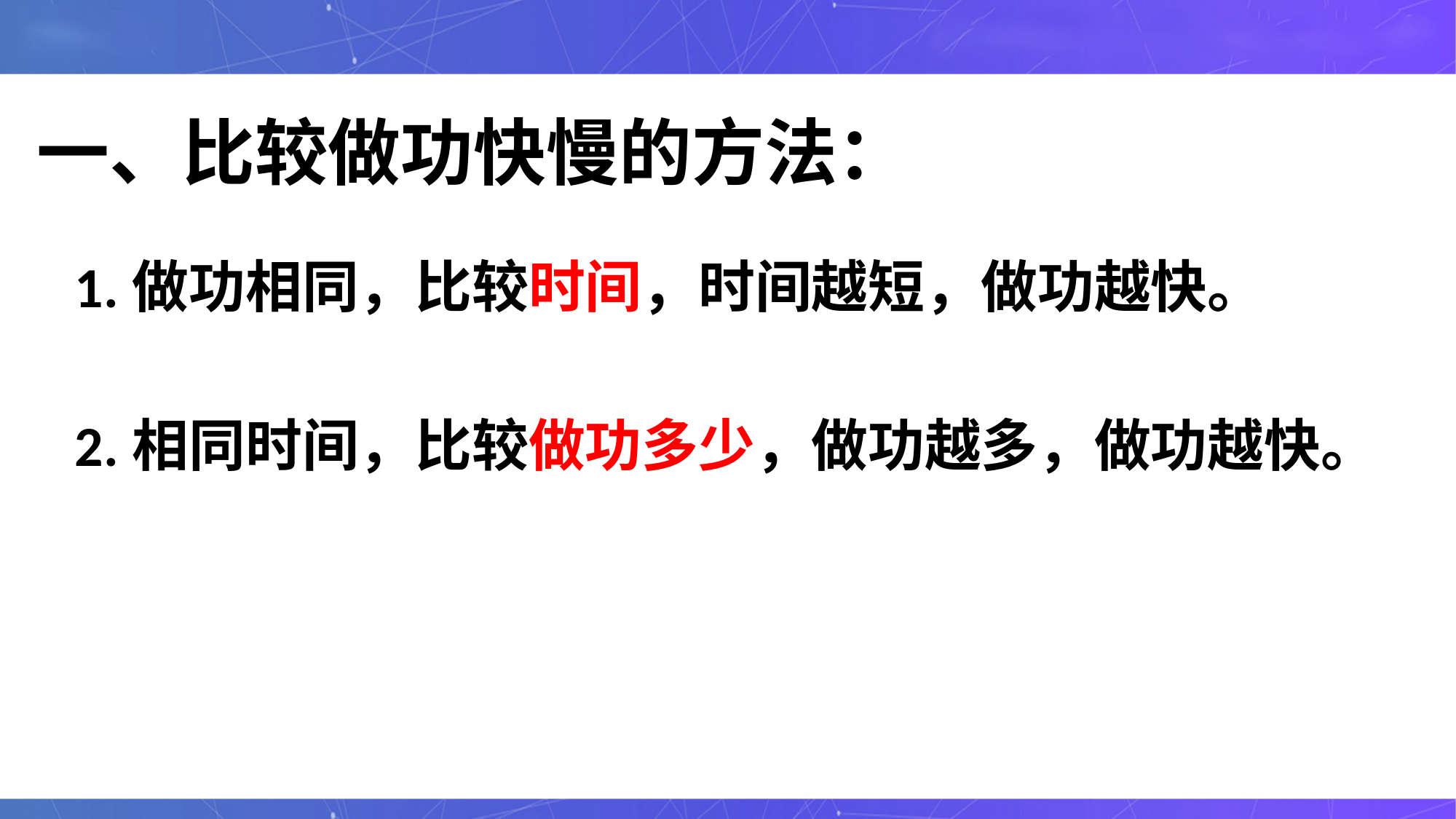

# 一、比较做功快慢的方法：
1.做功相同，比较时间，时间越短，做功越快。

2.相同时间，比较做功多少，做功越多，做功越快。